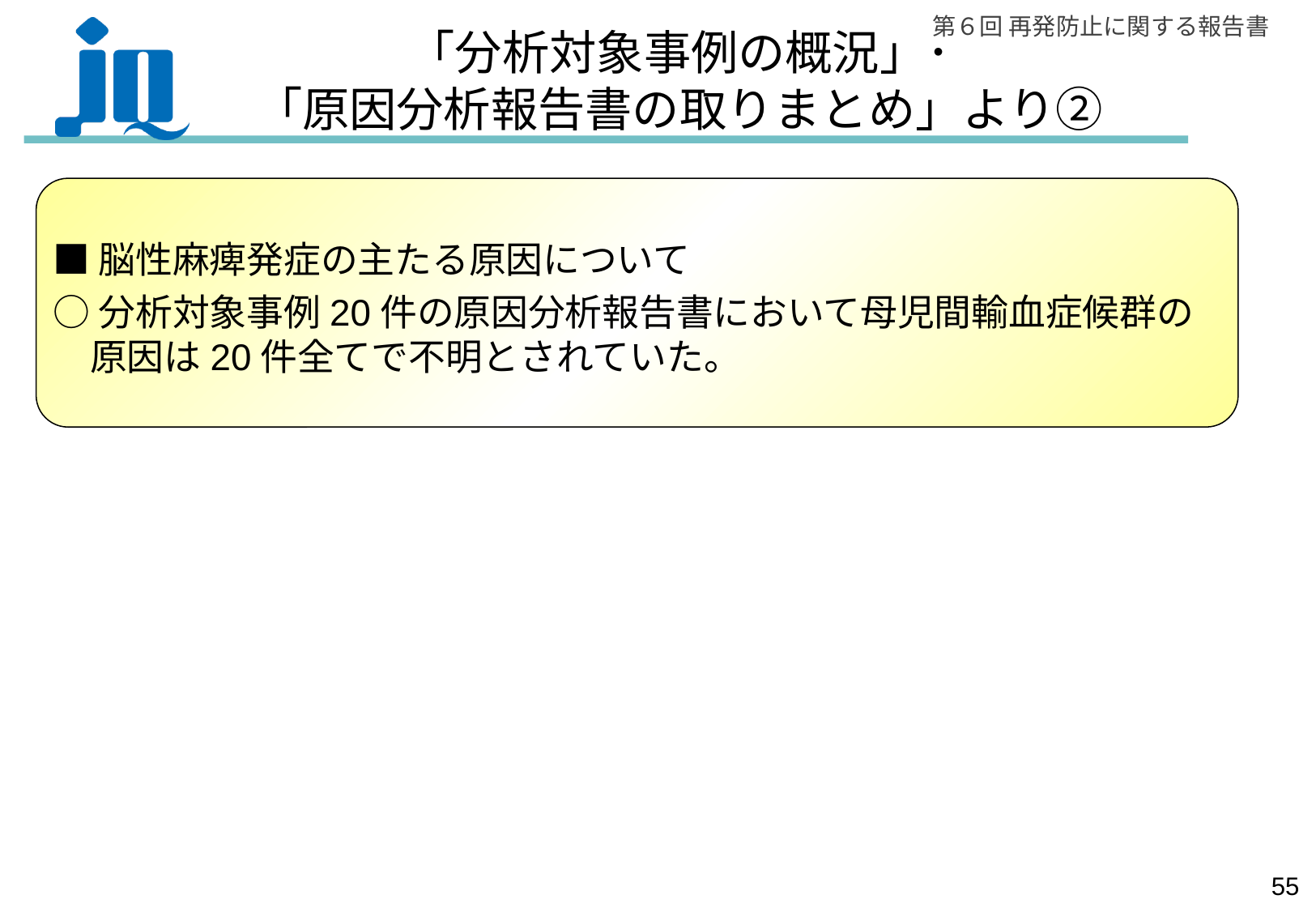

# 「分析対象事例の概況」･ 「原因分析報告書の取りまとめ」より②
■脳性麻痺発症の主たる原因について
○分析対象事例20件の原因分析報告書において母児間輸血症候群の原因は20件全てで不明とされていた。
55